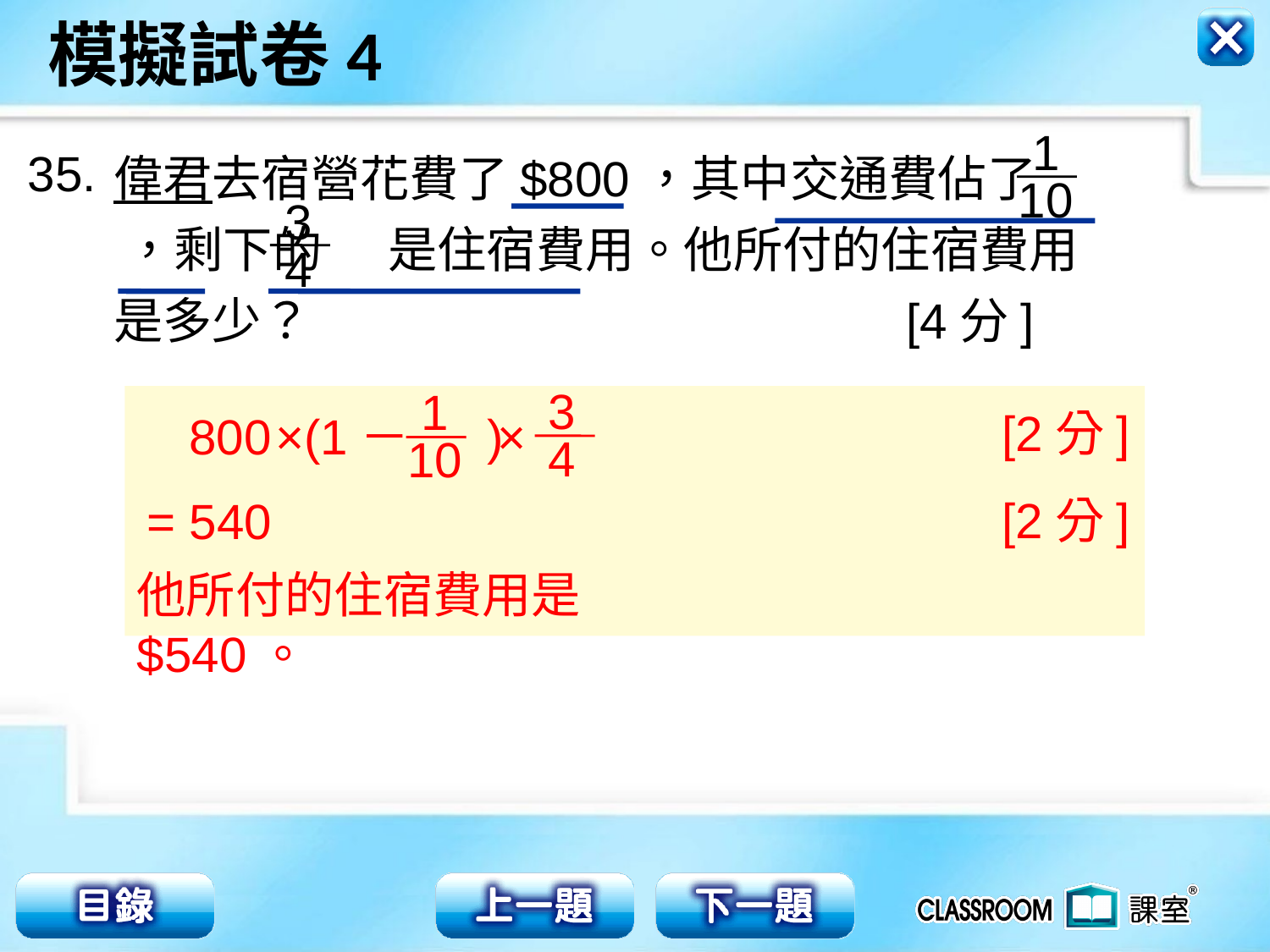

1
10
偉君去宿營花費了$800，其中交通費佔了    ，剩下的      是住宿費用。他所付的住宿費用是多少？                                                     [4分]
35.

3
4

3
4

1
10
 [2分]
×
800
×(1－      )

 [2分]
= 540
他所付的住宿費用是$540。